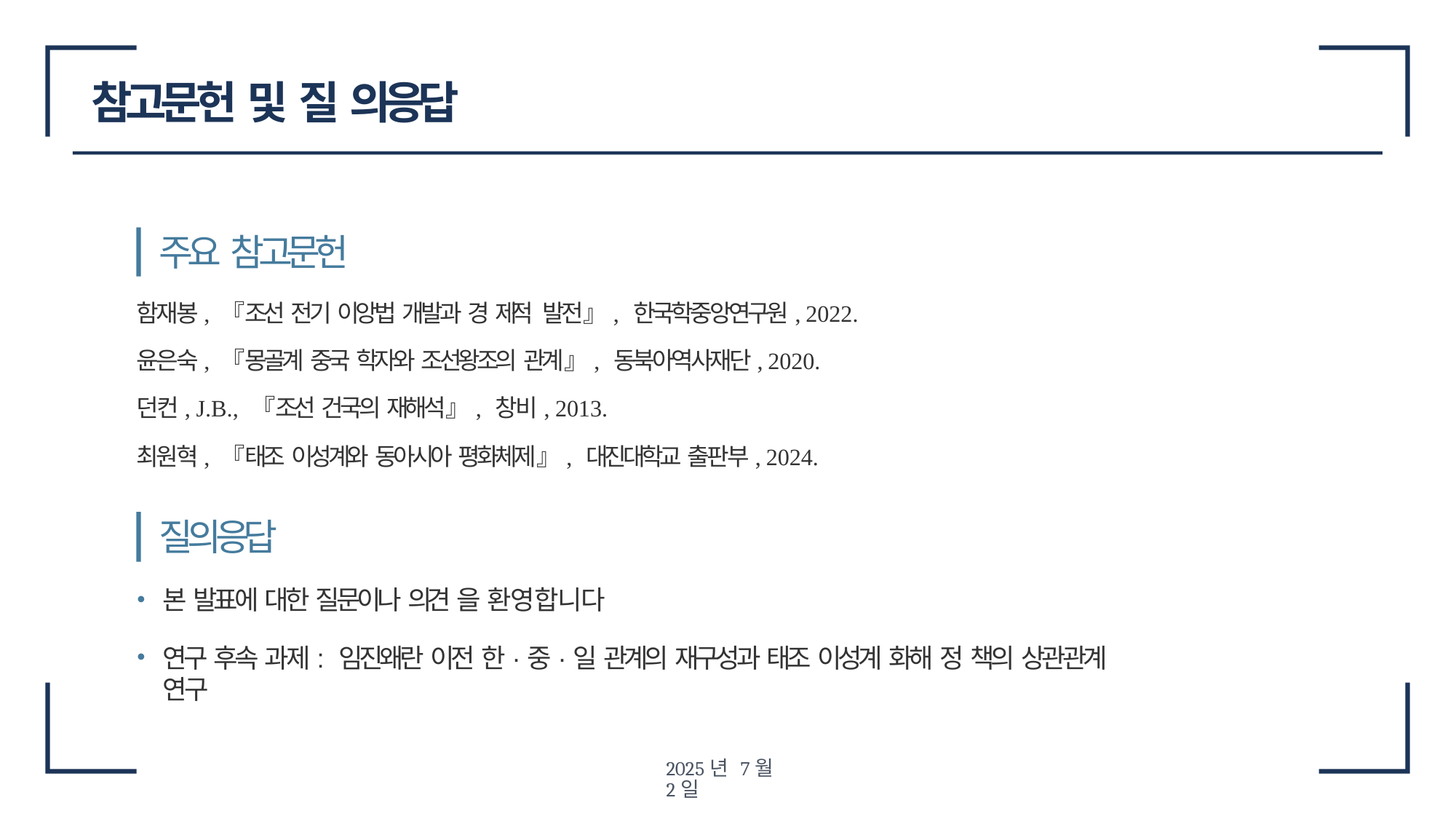

# 참고문헌 및 질 의응답

주요 참고문헌
함재봉, 『조선 전기 이앙법 개발과 경 제적 발전』, 한국학중앙연구원, 2022.
윤은숙, 『몽골계 중국 학자와 조선왕조의 관계』, 동북아역사재단, 2020. 던컨, J.B., 『조선 건국의 재해석』, 창비, 2013.
최원혁, 『태조 이성계와 동아시아 평화체제』, 대진대학교 출판부, 2024.

질의응답
본 발표에 대한 질문이나 의견 을 환영합니다
연구 후속 과제: 임진왜란 이전 한·중·일 관계의 재구성과 태조 이성계 화해 정 책의 상관관계 연구

2025년 7월 2일